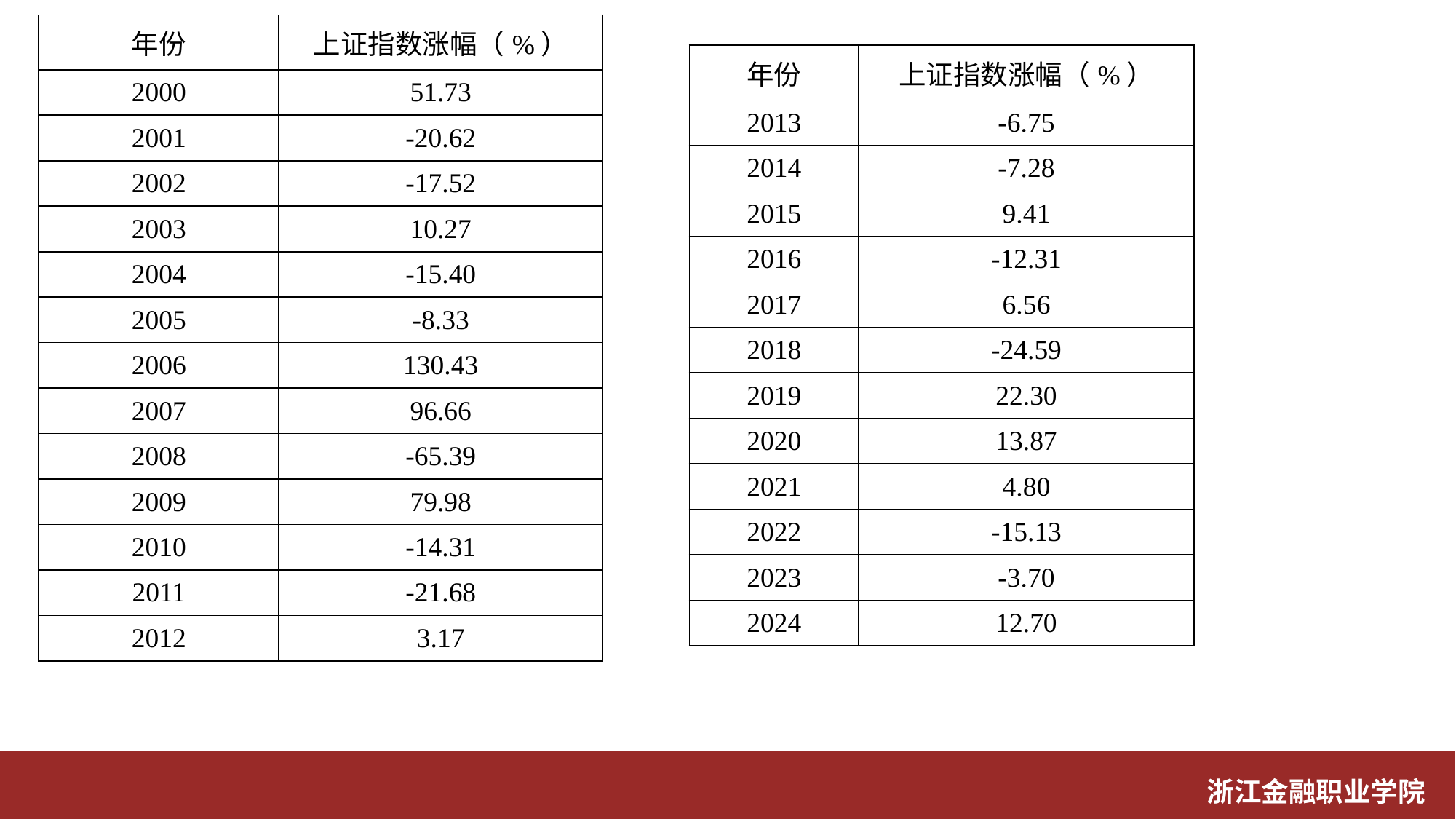

| 年份 | 上证指数涨幅（%） |
| --- | --- |
| 2000 | 51.73 |
| 2001 | -20.62 |
| 2002 | -17.52 |
| 2003 | 10.27 |
| 2004 | -15.40 |
| 2005 | -8.33 |
| 2006 | 130.43 |
| 2007 | 96.66 |
| 2008 | -65.39 |
| 2009 | 79.98 |
| 2010 | -14.31 |
| 2011 | -21.68 |
| 2012 | 3.17 |
| 年份 | 上证指数涨幅（%） |
| --- | --- |
| 2013 | -6.75 |
| 2014 | -7.28 |
| 2015 | 9.41 |
| 2016 | -12.31 |
| 2017 | 6.56 |
| 2018 | -24.59 |
| 2019 | 22.30 |
| 2020 | 13.87 |
| 2021 | 4.80 |
| 2022 | -15.13 |
| 2023 | -3.70 |
| 2024 | 12.70 |